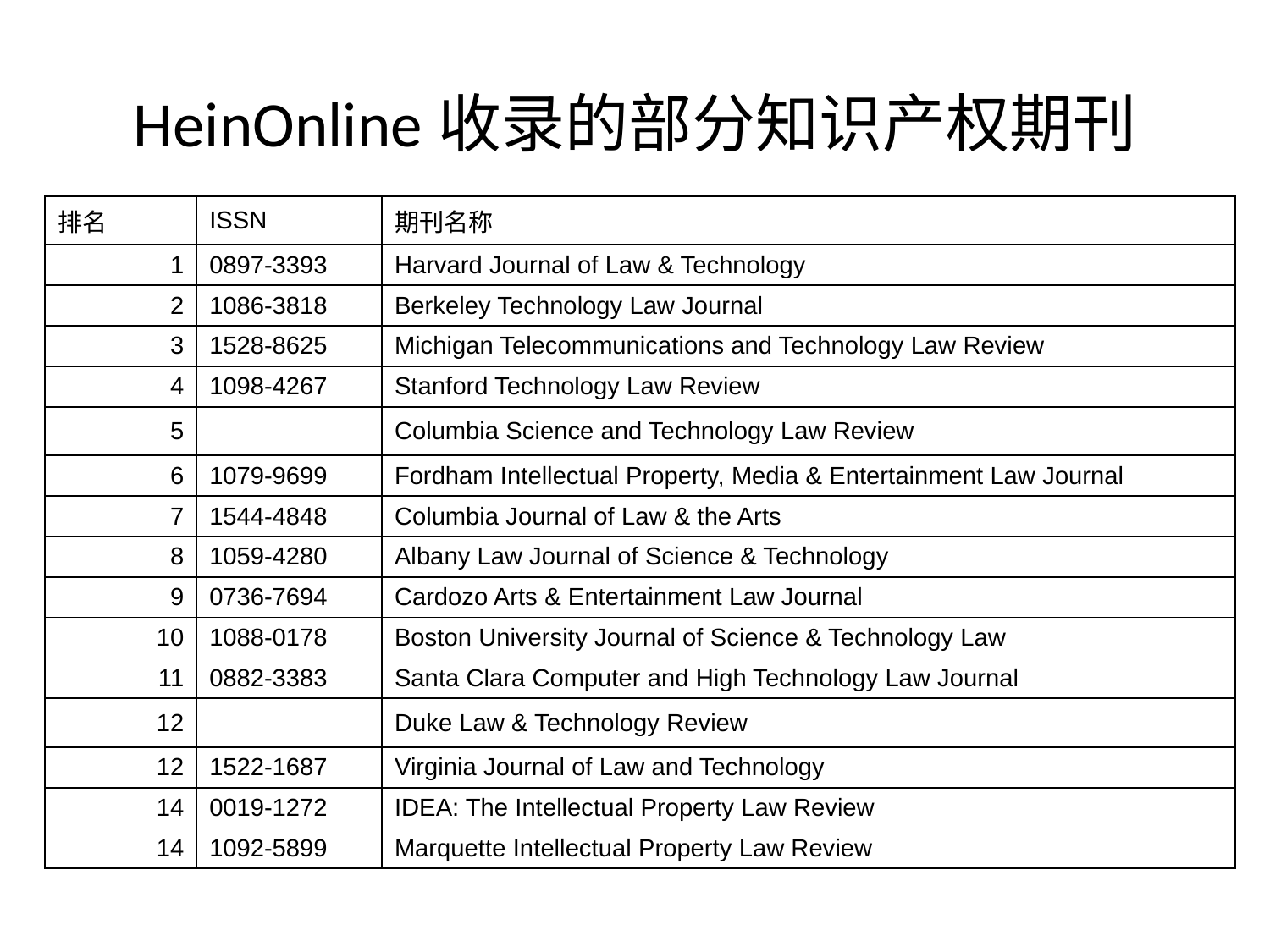

# HeinOnline收录的部分知识产权期刊
| 排名 | ISSN | 期刊名称 |
| --- | --- | --- |
| 1 | 0897-3393 | Harvard Journal of Law & Technology |
| 2 | 1086-3818 | Berkeley Technology Law Journal |
| 3 | 1528-8625 | Michigan Telecommunications and Technology Law Review |
| 4 | 1098-4267 | Stanford Technology Law Review |
| 5 |  | Columbia Science and Technology Law Review |
| 6 | 1079-9699 | Fordham Intellectual Property, Media & Entertainment Law Journal |
| 7 | 1544-4848 | Columbia Journal of Law & the Arts |
| 8 | 1059-4280 | Albany Law Journal of Science & Technology |
| 9 | 0736-7694 | Cardozo Arts & Entertainment Law Journal |
| 10 | 1088-0178 | Boston University Journal of Science & Technology Law |
| 11 | 0882-3383 | Santa Clara Computer and High Technology Law Journal |
| 12 |  | Duke Law & Technology Review |
| 12 | 1522-1687 | Virginia Journal of Law and Technology |
| 14 | 0019-1272 | IDEA: The Intellectual Property Law Review |
| 14 | 1092-5899 | Marquette Intellectual Property Law Review |